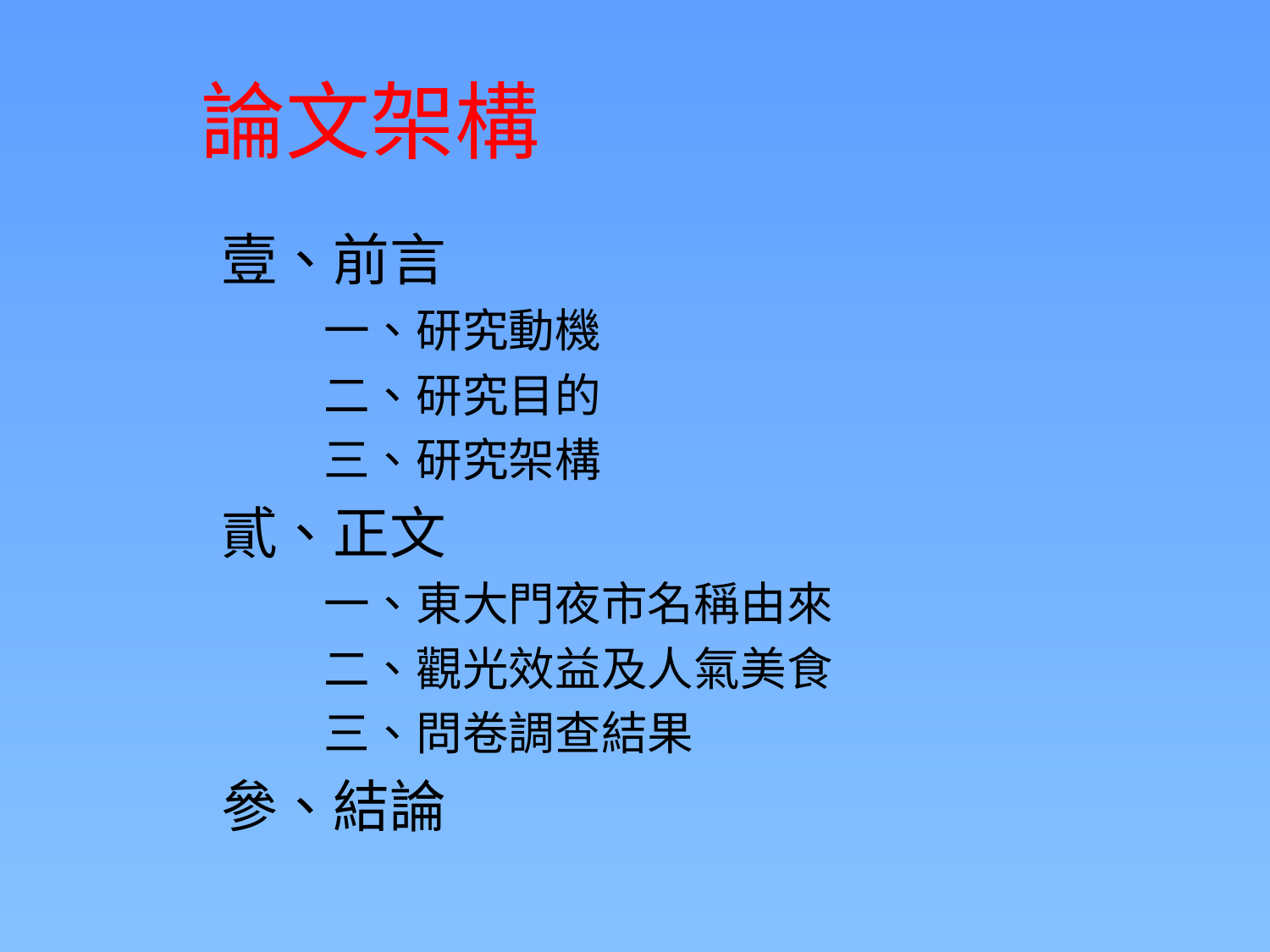

# 論文架構
壹、前言
         一、研究動機
         二、研究目的
         三、研究架構
貳、正文
         一、東大門夜市名稱由來
         二、觀光效益及人氣美食
         三、問卷調查結果
參、結論